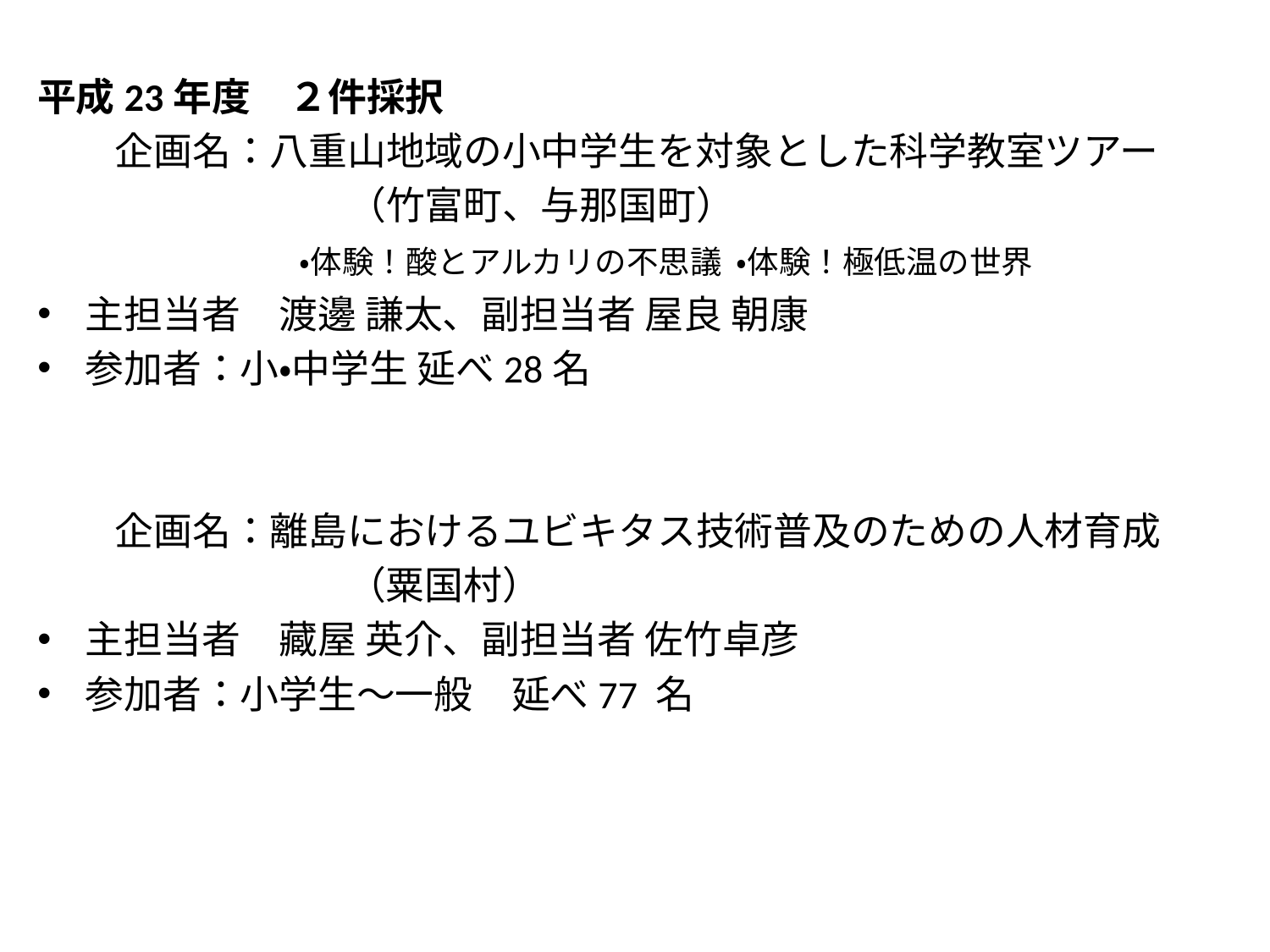

平成23年度　２件採択
　　企画名：八重山地域の小中学生を対象とした科学教室ツアー
　　　　　　　　（竹富町、与那国町）
　　　・体験！酸とアルカリの不思議  ・体験！極低温の世界
主担当者　渡邊 謙太、副担当者 屋良 朝康
参加者：小・中学生 延べ28名

　　企画名：離島におけるユビキタス技術普及のための人材育成
　　　　　　　　（粟国村）
主担当者　藏屋 英介、副担当者 佐竹卓彦
参加者：小学生～一般　延べ77 名